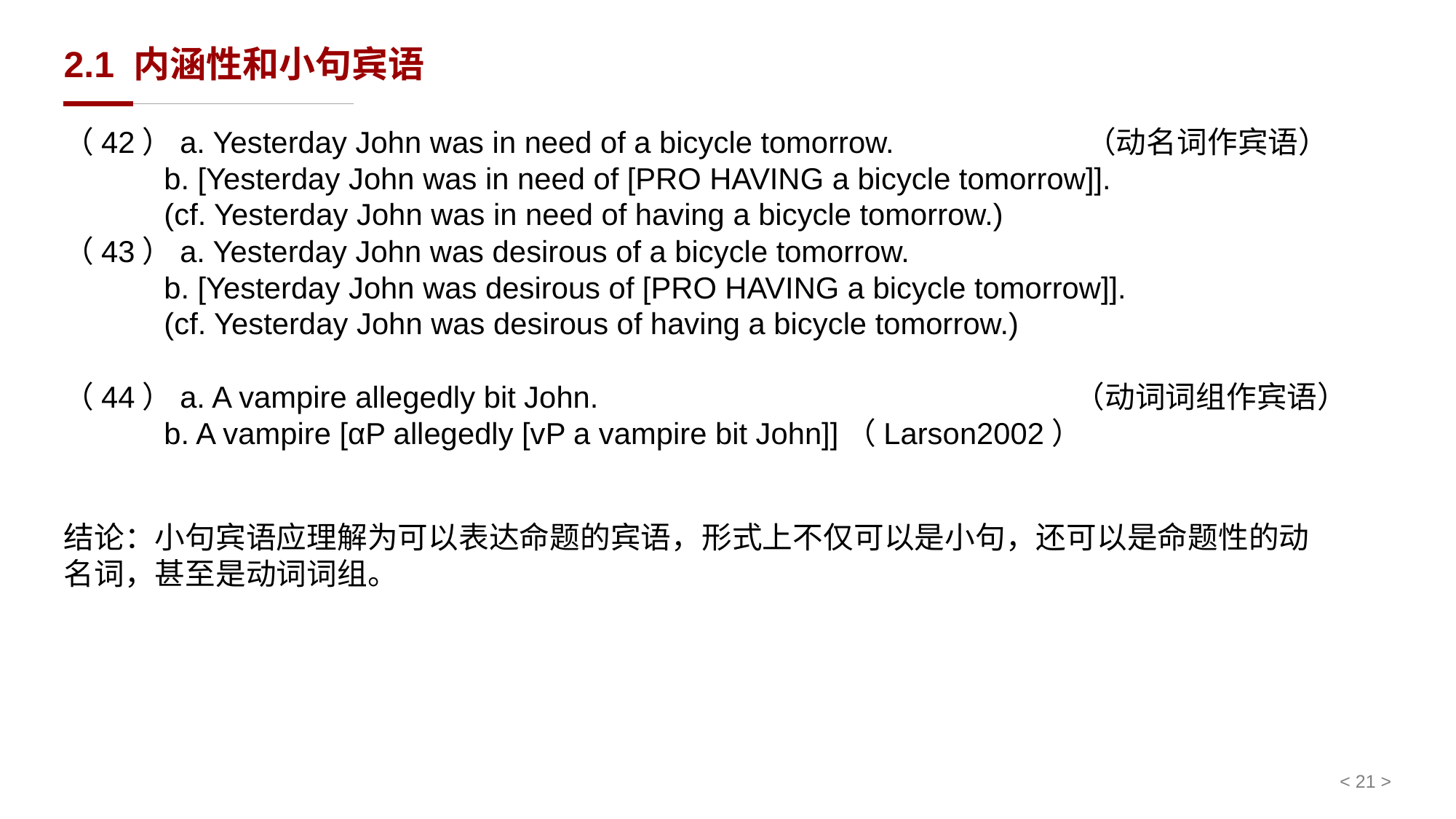

# 2.1 内涵性和小句宾语
（42）a. Yesterday John was in need of a bicycle tomorrow.                      （动名词作宾语）
            b. [Yesterday John was in need of [PRO HAVING a bicycle tomorrow]].
            (cf. Yesterday John was in need of having a bicycle tomorrow.)
（43）a. Yesterday John was desirous of a bicycle tomorrow.
            b. [Yesterday John was desirous of [PRO HAVING a bicycle tomorrow]].
            (cf. Yesterday John was desirous of having a bicycle tomorrow.)

（44）a. A vampire allegedly bit John.                                                        （动词词组作宾语）
            b. A vampire [αP allegedly [vP a vampire bit John]]（Larson2002）

结论：小句宾语应理解为可以表达命题的宾语，形式上不仅可以是小句，还可以是命题性的动名词，甚至是动词词组。

< 21 >